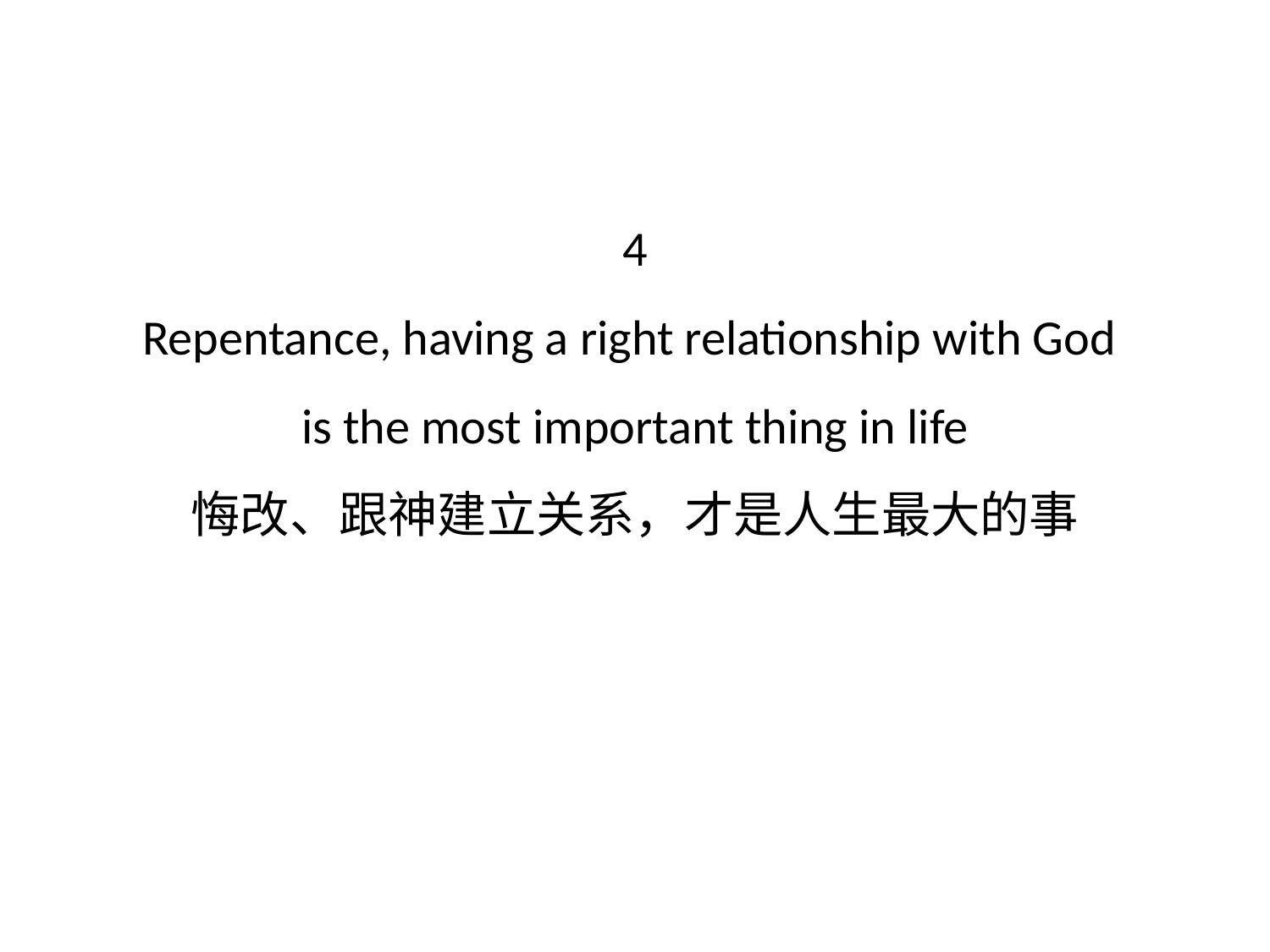

# 4 Repentance, having a right relationship with God is the most important thing in life 悔改、跟神建立关系，才是人生最大的事